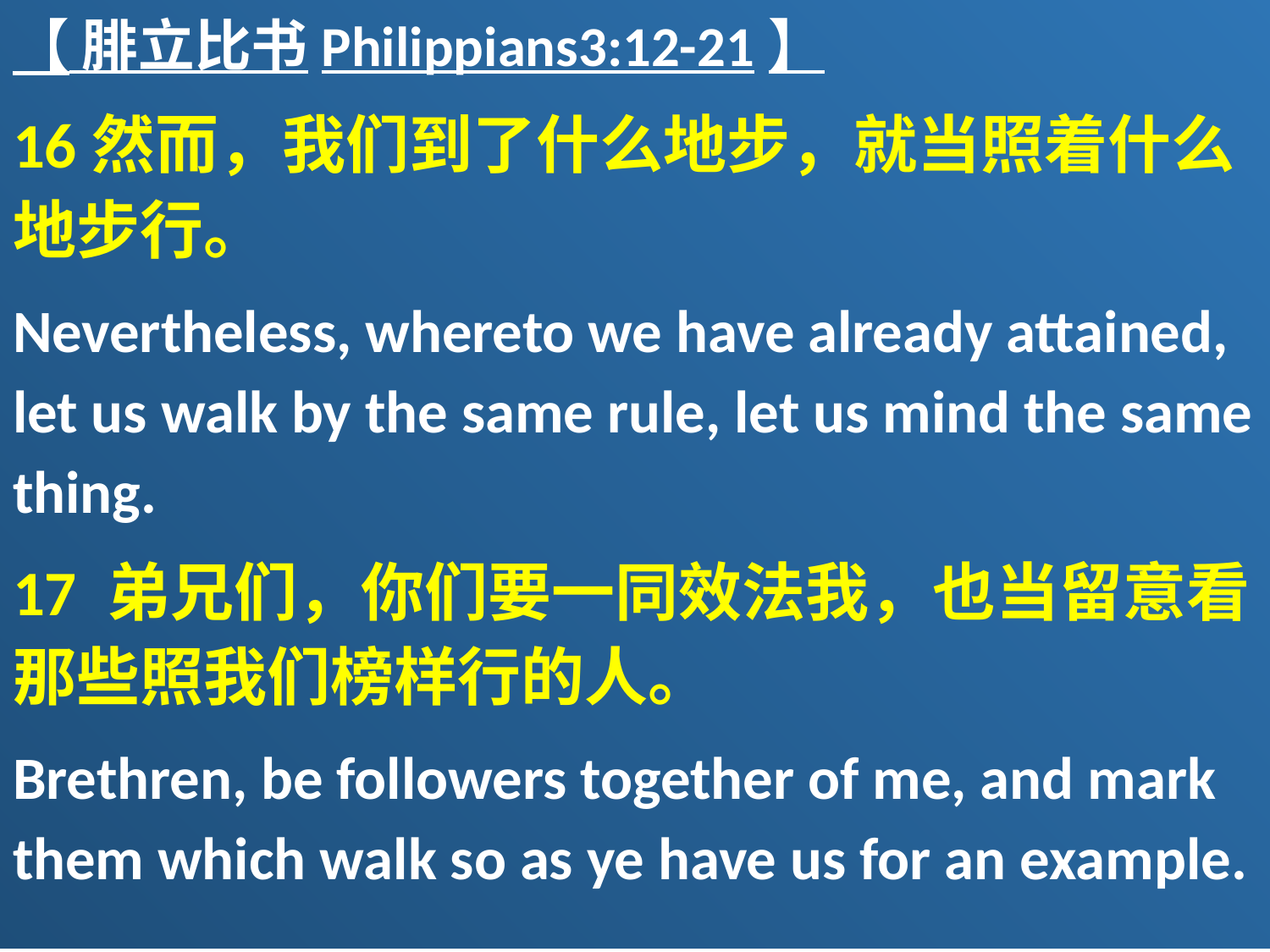

【 腓立比书Philippians3:12-21】
16然而，我们到了什么地步，就当照着什么地步行。
Nevertheless, whereto we have already attained, let us walk by the same rule, let us mind the same thing.
17 弟兄们，你们要一同效法我，也当留意看那些照我们榜样行的人。
Brethren, be followers together of me, and mark them which walk so as ye have us for an example.